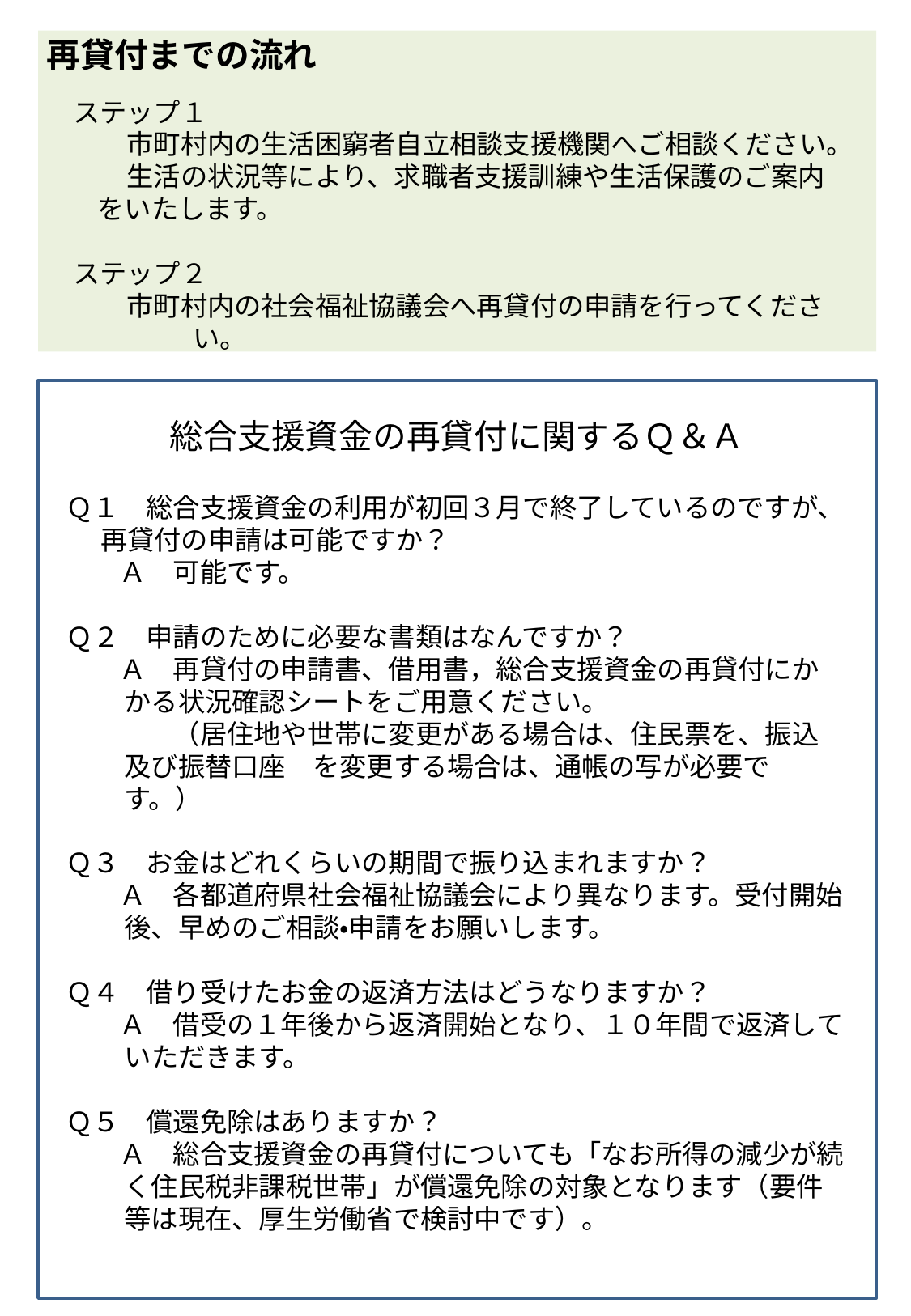

再貸付までの流れ

ステップ１
　　市町村内の生活困窮者自立相談支援機関へご相談ください。
　　生活の状況等により、求職者支援訓練や生活保護のご案内をいたします。

ステップ２
　　市町村内の社会福祉協議会へ再貸付の申請を行ってください。

総合支援資金の再貸付に関するＱ＆Ａ
Ｑ１　総合支援資金の利用が初回３月で終了しているのですが、再貸付の申請は可能ですか？
　　Ａ　可能です。

Ｑ２　申請のために必要な書類はなんですか？
　　Ａ　再貸付の申請書、借用書，総合支援資金の再貸付にかかる状況確認シートをご用意ください。
　　　　（居住地や世帯に変更がある場合は、住民票を、振込及び振替口座　を変更する場合は、通帳の写が必要です。）

Ｑ３　お金はどれくらいの期間で振り込まれますか？
　　Ａ　各都道府県社会福祉協議会により異なります。受付開始後、早めのご相談・申請をお願いします。

Ｑ４　借り受けたお金の返済方法はどうなりますか？
　　Ａ　借受の１年後から返済開始となり、１０年間で返済していただきます。

Ｑ５　償還免除はありますか？
　　Ａ　総合支援資金の再貸付についても「なお所得の減少が続く住民税非課税世帯」が償還免除の対象となります（要件等は現在、厚生労働省で検討中です）。